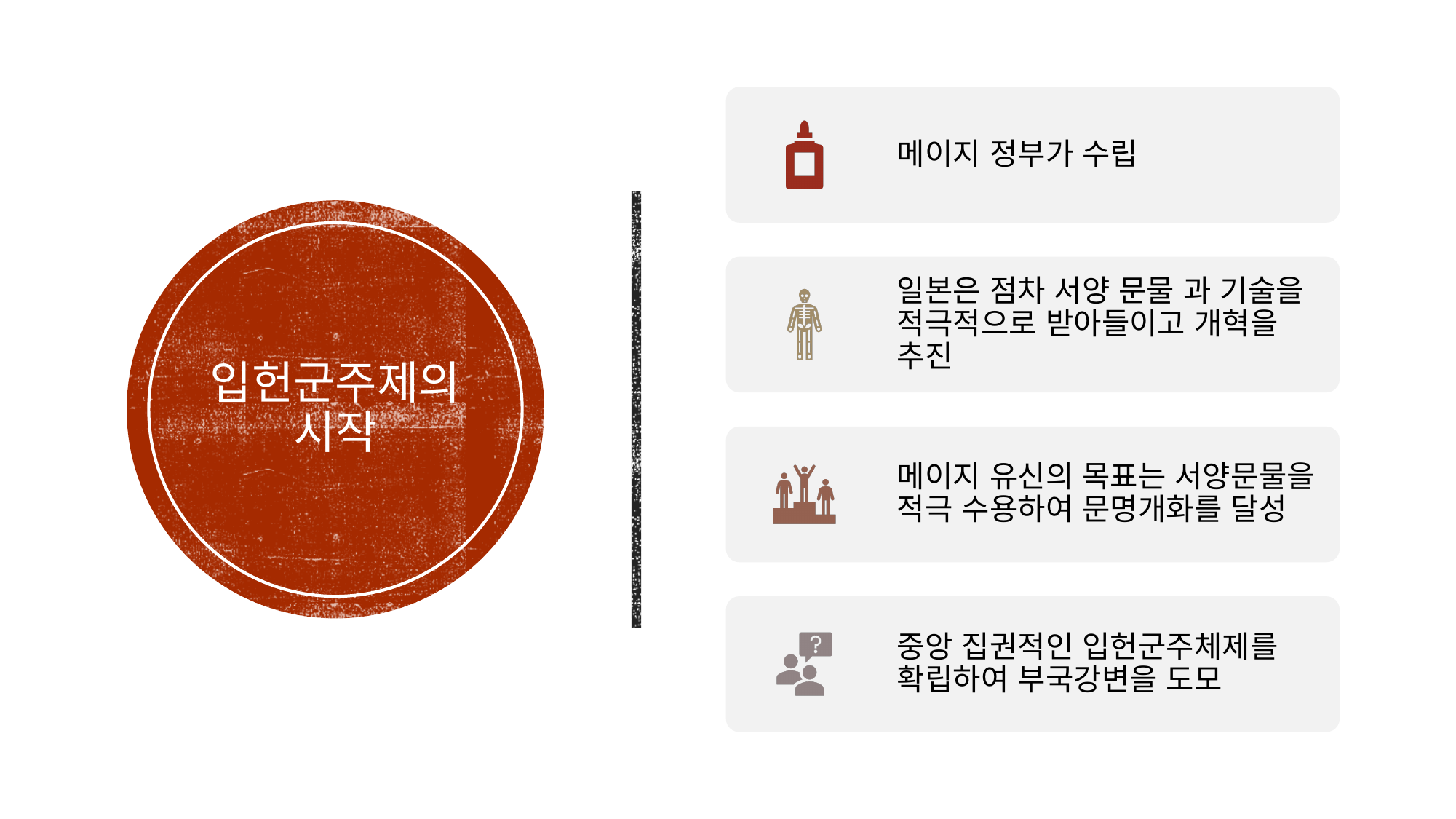

메이지 정부가 수립
일본은 점차 서양 문물 과 기술을 적극적으로 받아들이고 개혁을 추진
메이지 유신의 목표는 서양문물을 적극 수용하여 문명개화를 달성
중앙 집권적인 입헌군주체제를 확립하여 부국강변을 도모

# 입헌군주제의 시작